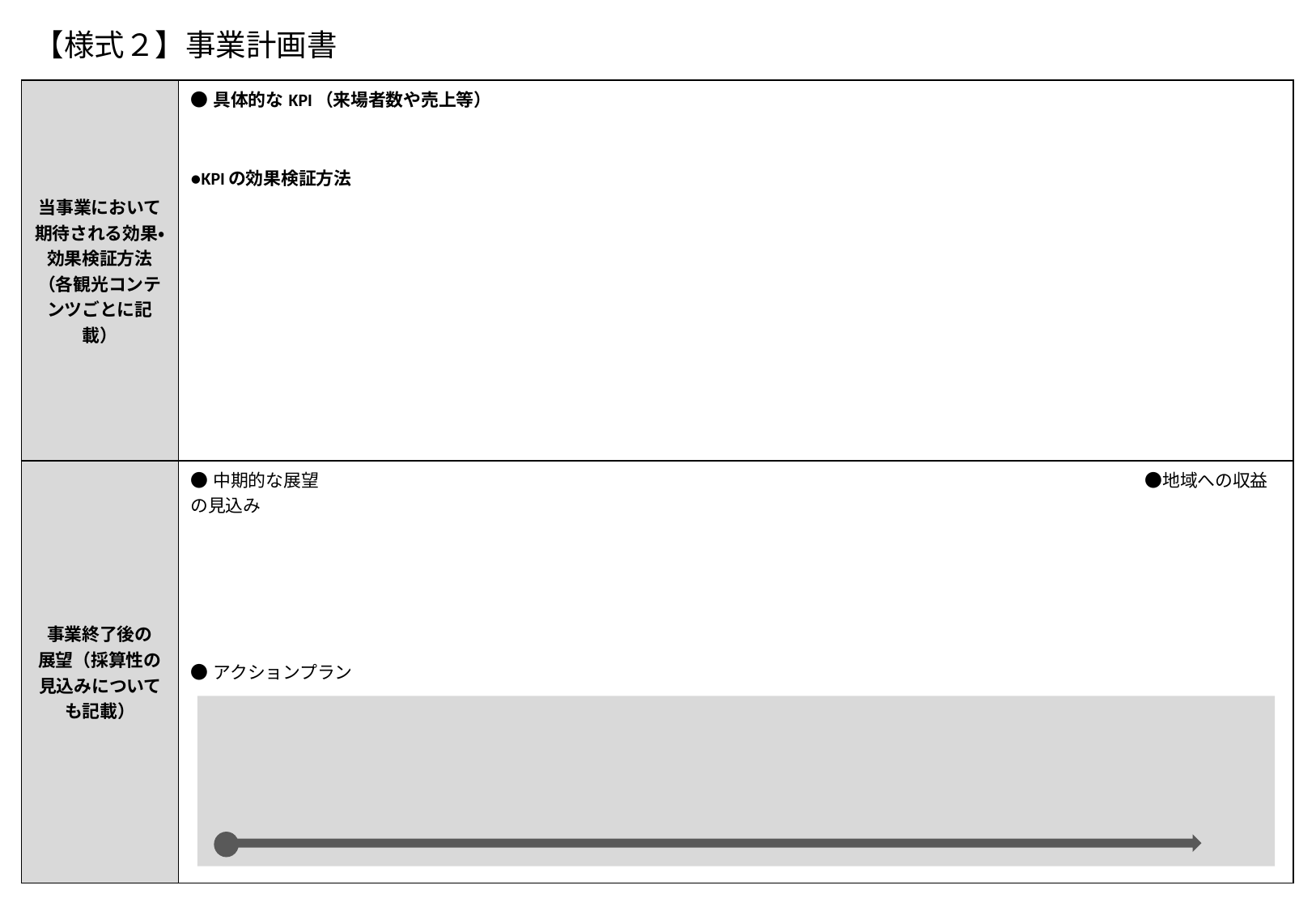

【様式２】事業計画書
| 当事業において期待される効果・ 効果検証方法 （各観光コンテンツごとに記載） | ●具体的なKPI（来場者数や売上等） ●KPIの効果検証方法 |
| --- | --- |
| 事業終了後の 展望（採算性の見込みについても記載） | ●中期的な展望　　　　　　　　　　　　　　　　　　　　　　　　　　　　　　　　　　　　　　　　　　　　　　　●地域への収益の見込み ●アクションプラン |